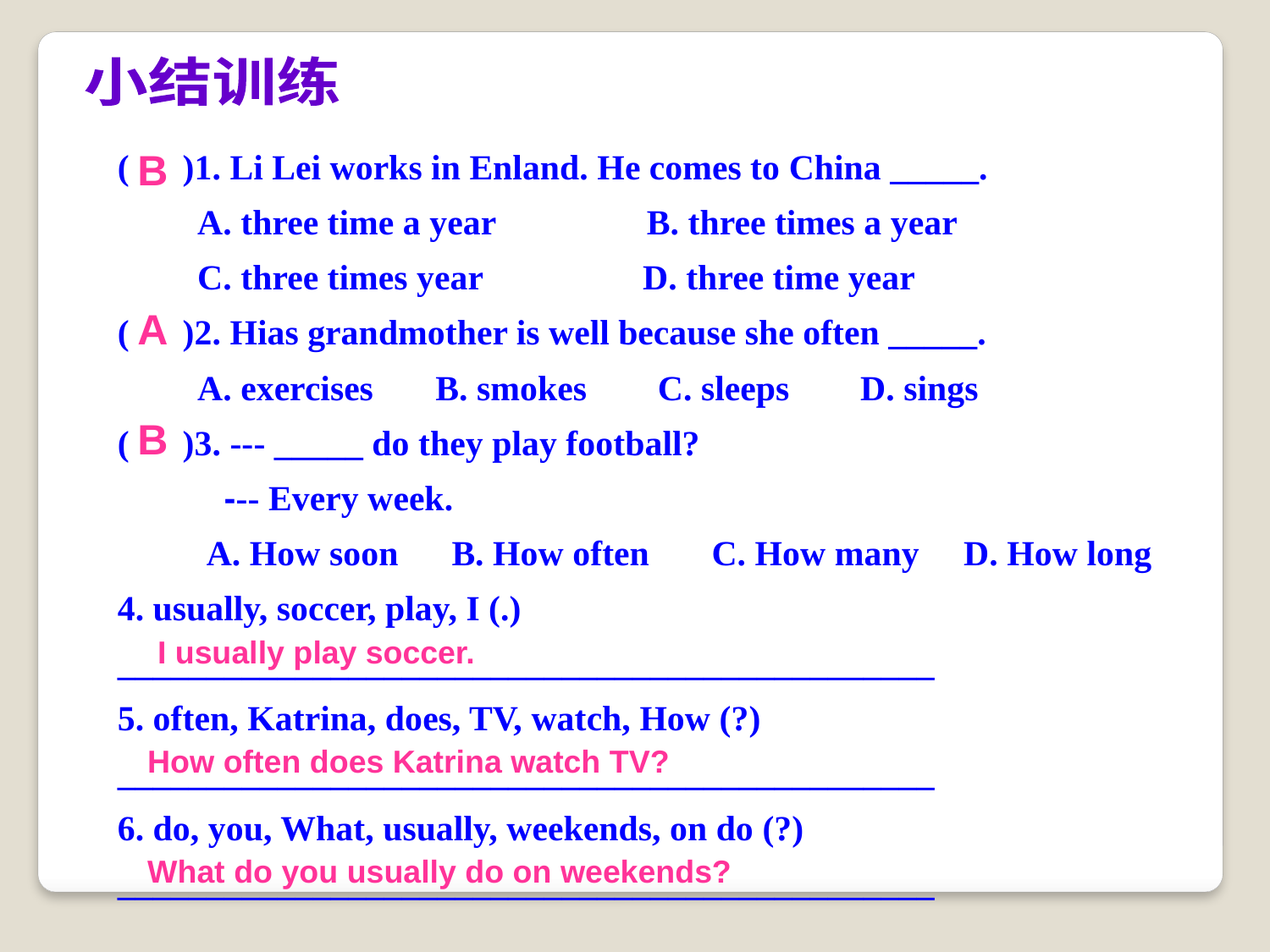

小结训练
(      )1. Li Lei works in Enland. He comes to China _____.
         A. three time a year                 B. three times a year
         C. three times year                  D. three time year
(      )2. Hias grandmother is well because she often _____.
         A. exercises       B. smokes        C. sleeps        D. sings
(      )3. --- _____ do they play football?
            --- Every week.
          A. How soon      B. How often       C. How many     D. How long
4. usually, soccer, play, I (.)
______________________________________________
5. often, Katrina, does, TV, watch, How (?)
______________________________________________
6. do, you, What, usually, weekends, on do (?)
______________________________________________
B
A
B
I usually play soccer.
How often does Katrina watch TV?
What do you usually do on weekends?